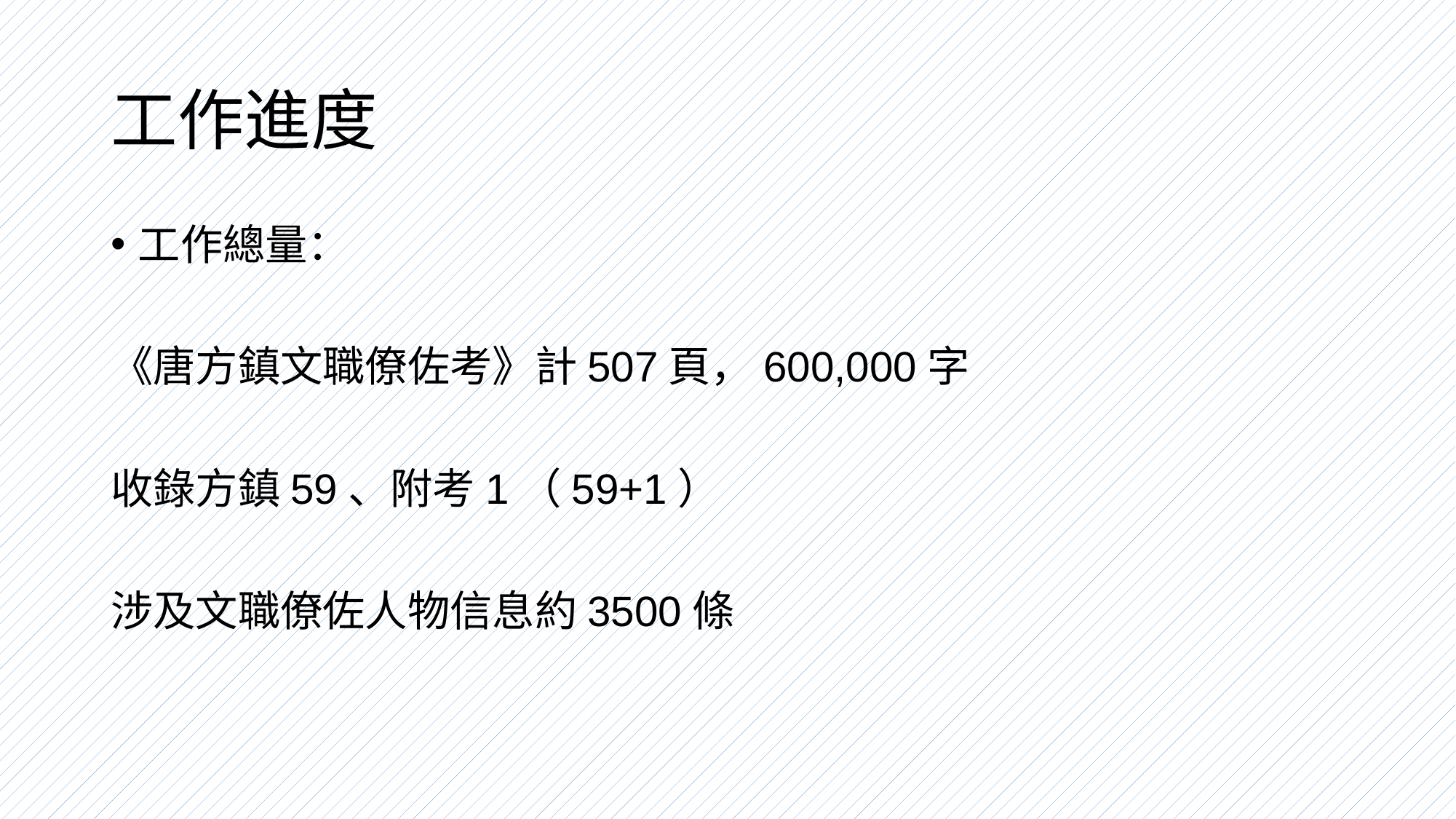

# 工作進度
工作總量：

《唐方鎮文職僚佐考》計507頁，600,000字

收錄方鎮59、附考1（59+1）

涉及文職僚佐人物信息約3500條